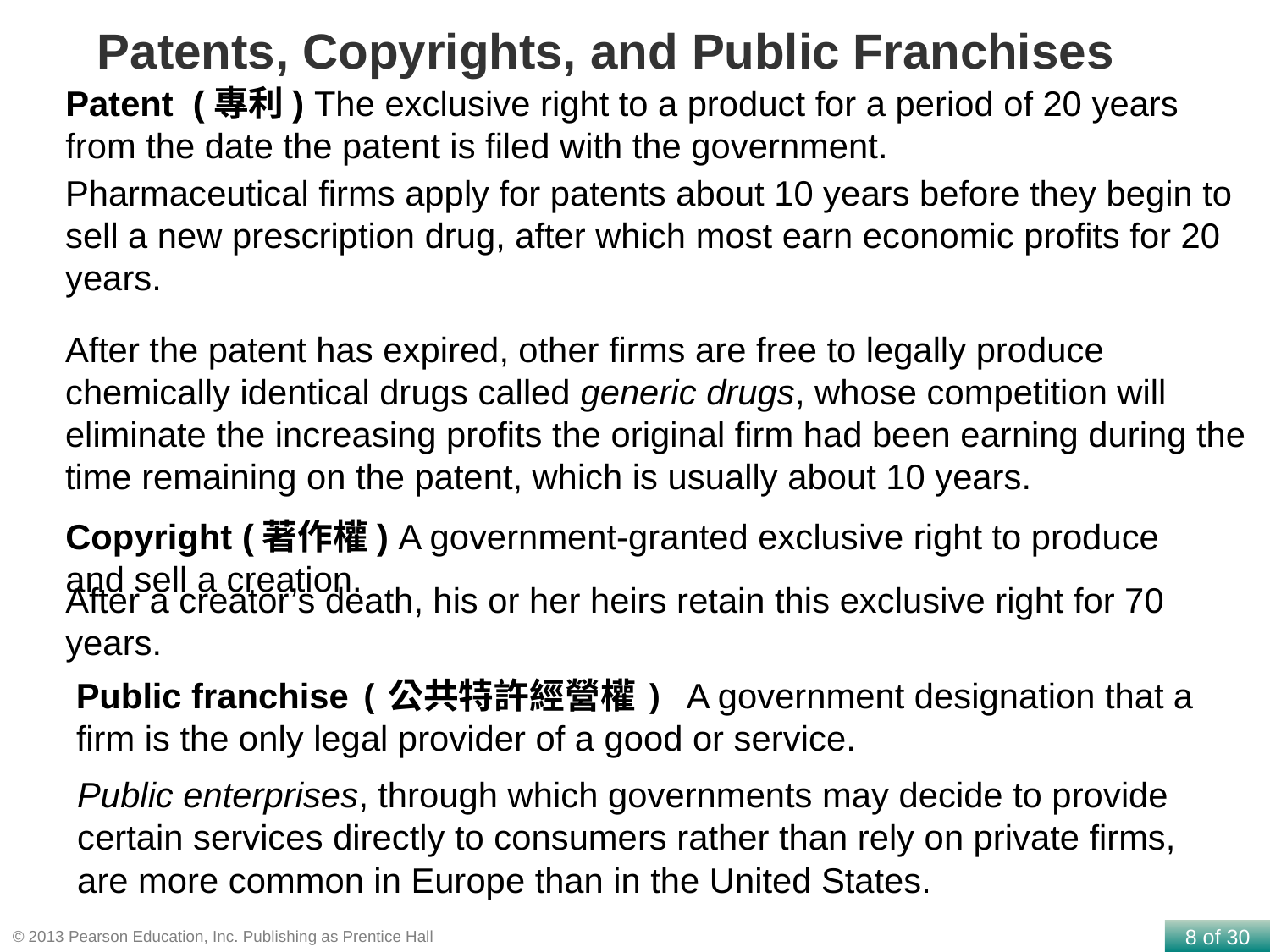

Patents, Copyrights, and Public Franchises
Patent  (專利) The exclusive right to a product for a period of 20 years from the date the patent is filed with the government.
Pharmaceutical firms apply for patents about 10 years before they begin to sell a new prescription drug, after which most earn economic profits for 20 years.

After the patent has expired, other firms are free to legally produce chemically identical drugs called generic drugs, whose competition will eliminate the increasing profits the original firm had been earning during the time remaining on the patent, which is usually about 10 years.
Copyright (著作權) A government-granted exclusive right to produce and sell a creation.
After a creator’s death, his or her heirs retain this exclusive right for 70 years.
Public franchise (公共特許經營權) A government designation that a firm is the only legal provider of a good or service.
Public enterprises, through which governments may decide to provide certain services directly to consumers rather than rely on private firms, are more common in Europe than in the United States.